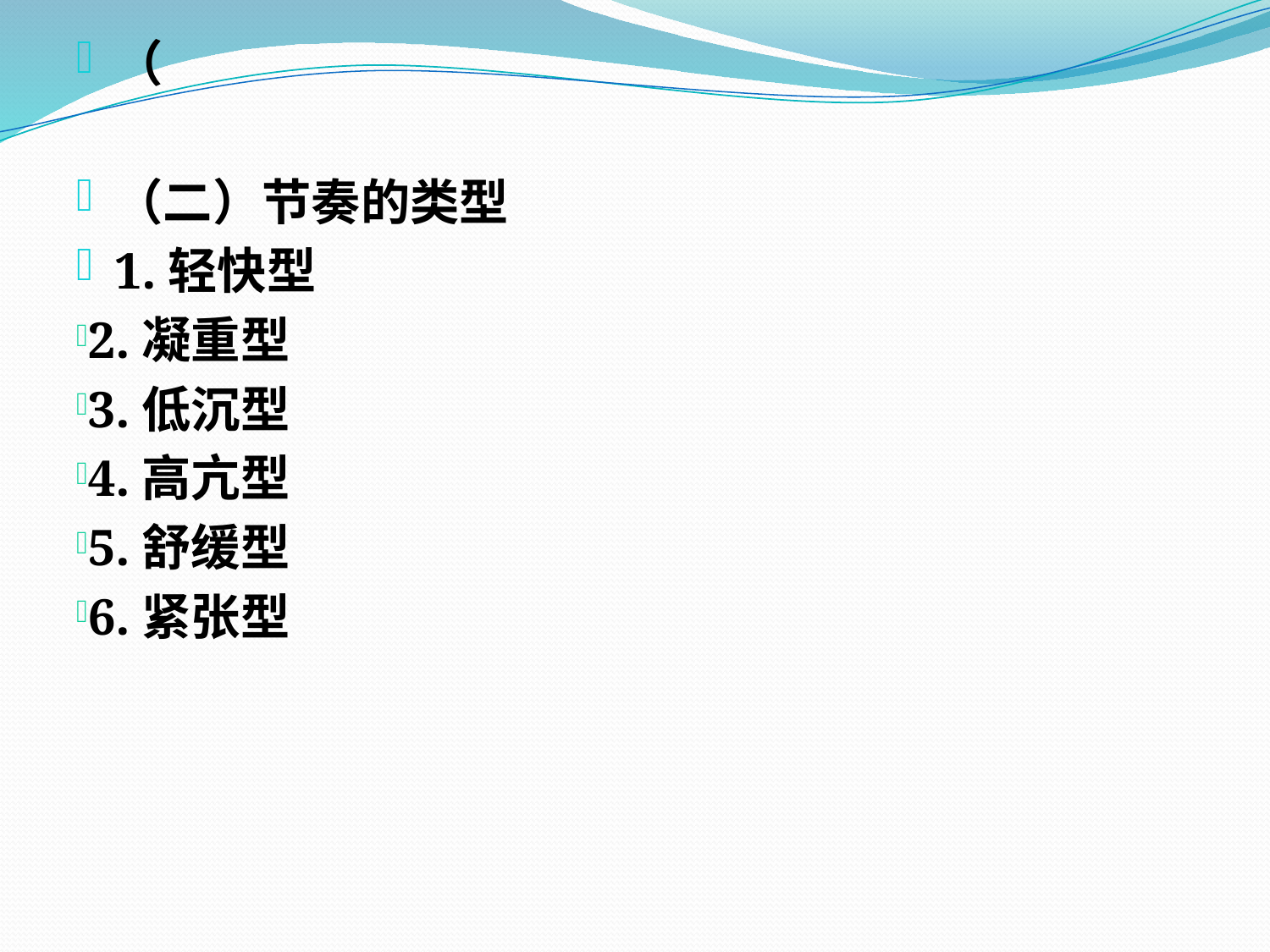

（

（二）节奏的类型
1.轻快型
2.凝重型
3.低沉型
4.高亢型
5.舒缓型
6.紧张型

#